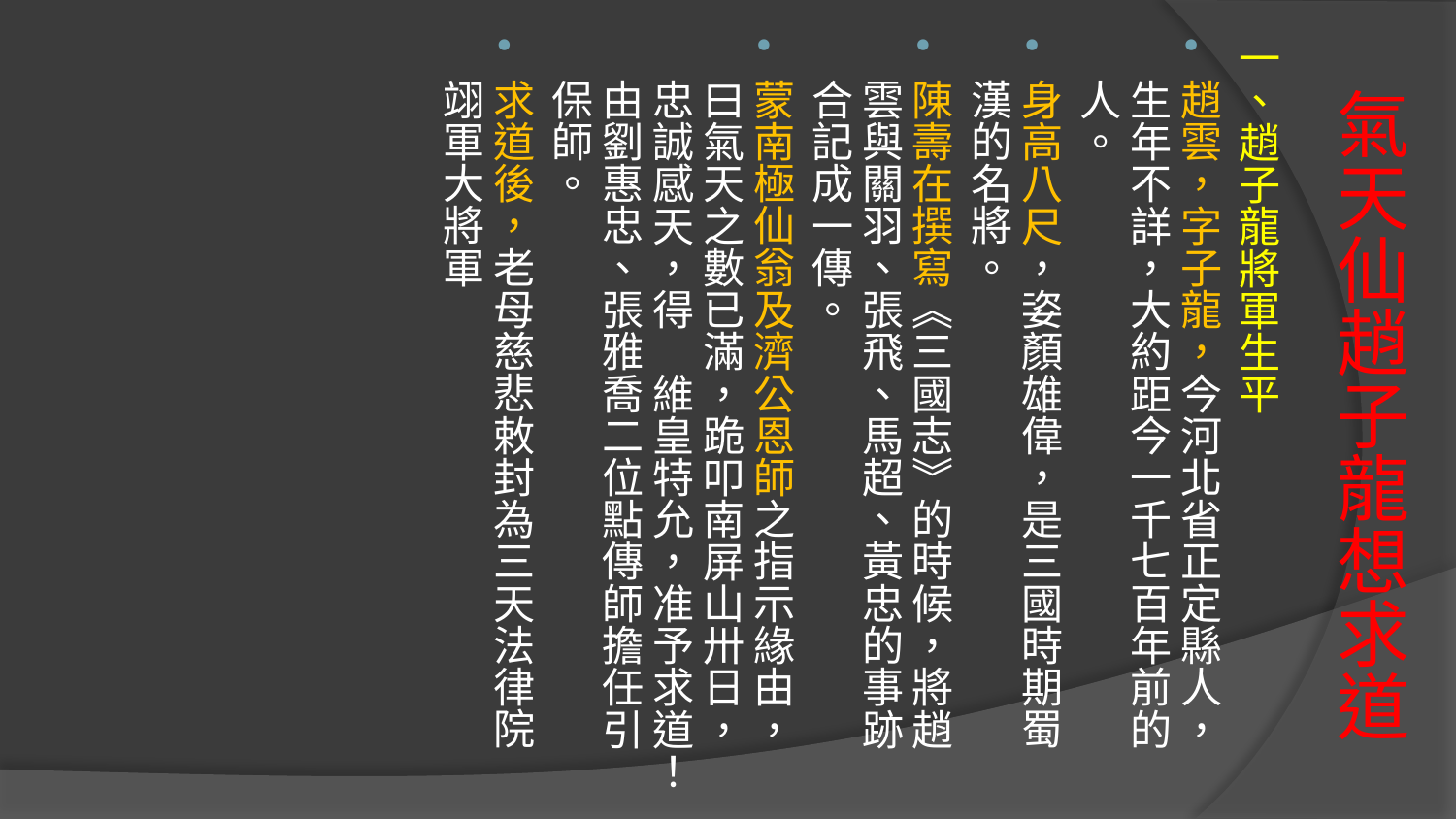

一、趙子龍將軍生平
趙雲，字子龍，今河北省正定縣人，生年不詳，大約距今一千七百年前的人。
身高八尺，姿顏雄偉，是三國時期蜀漢的名將。
陳壽在撰寫《三國志》的時候，將趙雲與關羽、張飛、馬超、黃忠的事跡合記成一傳。
蒙南極仙翁及濟公恩師之指示緣由，曰氣天之數已滿，跪叩南屏山卅日，忠誠感天，得　維皇特允，准予求道！由劉惠忠、張雅喬二位點傳師擔任引保師。
求道後，老母慈悲敕封為三天法律院 翊軍大將軍

# 氣天仙趙子龍想求道